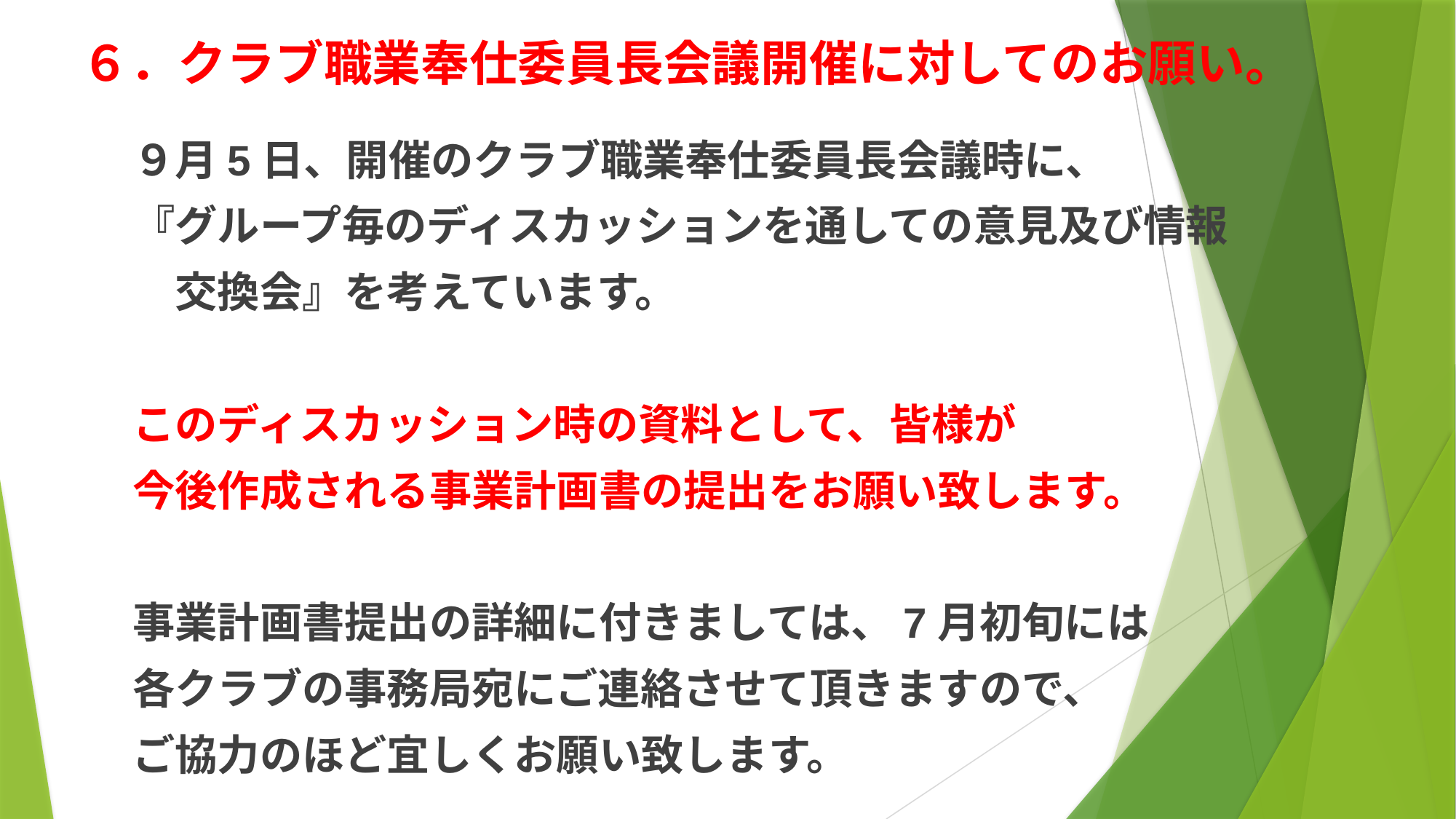

# ６．クラブ職業奉仕委員長会議開催に対してのお願い。
　９月5日、開催のクラブ職業奉仕委員長会議時に、
　『グループ毎のディスカッションを通しての意見及び情報
　　交換会』を考えています。

　このディスカッション時の資料として、皆様が
　今後作成される事業計画書の提出をお願い致します。

　事業計画書提出の詳細に付きましては、7月初旬には
　各クラブの事務局宛にご連絡させて頂きますので、
　ご協力のほど宜しくお願い致します。